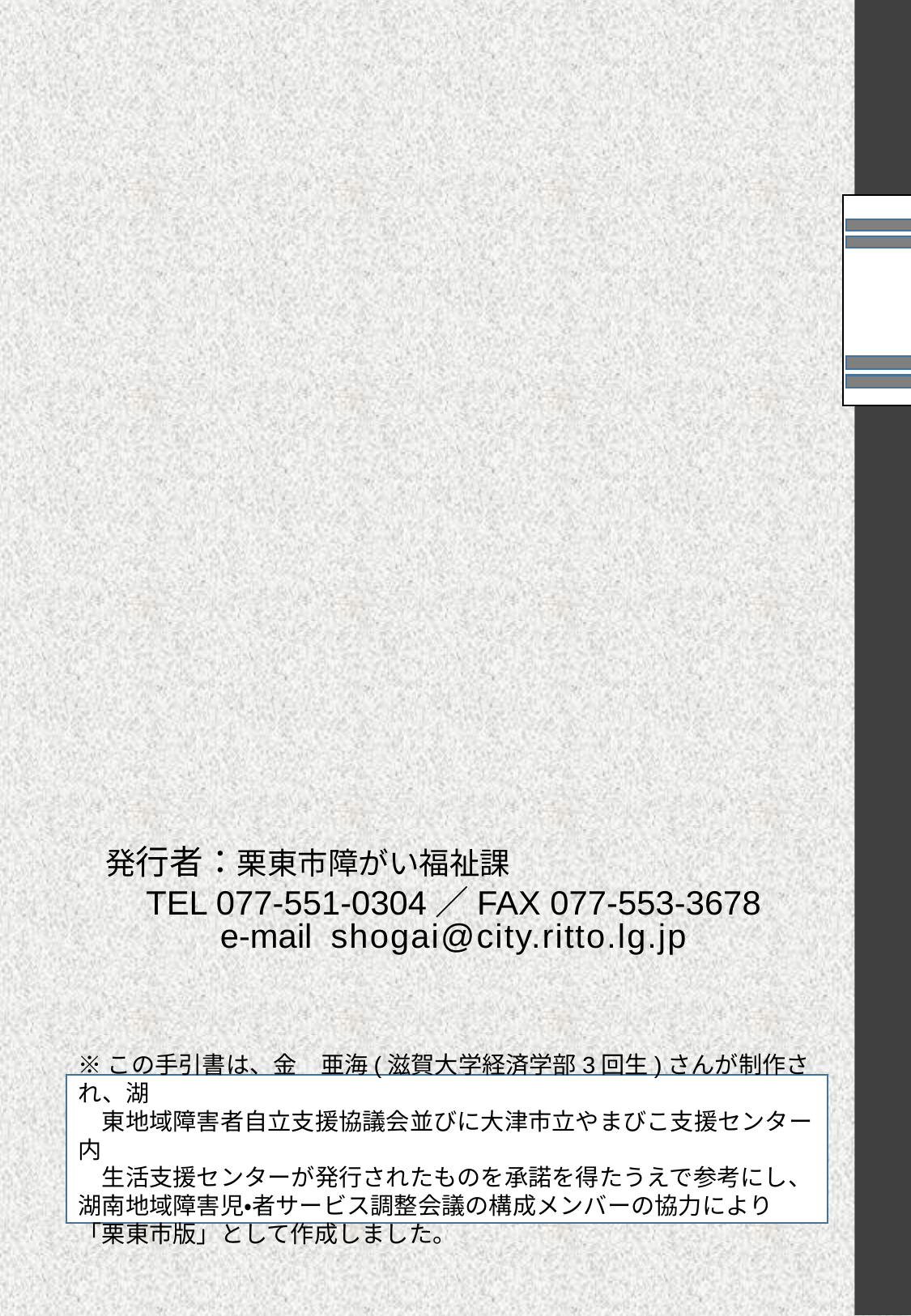

発行者：栗東市障がい福祉課
TEL 077-551-0304／FAX 077-553-3678
e-mail  shogai@city.ritto.lg.jp
※この手引書は、金　亜海(滋賀大学経済学部3回生)さんが制作され、湖
　東地域障害者自立支援協議会並びに大津市立やまびこ支援センター内
　生活支援センターが発行されたものを承諾を得たうえで参考にし、湖南地域障害児・者サービス調整会議の構成メンバーの協力により「栗東市版」として作成しました。